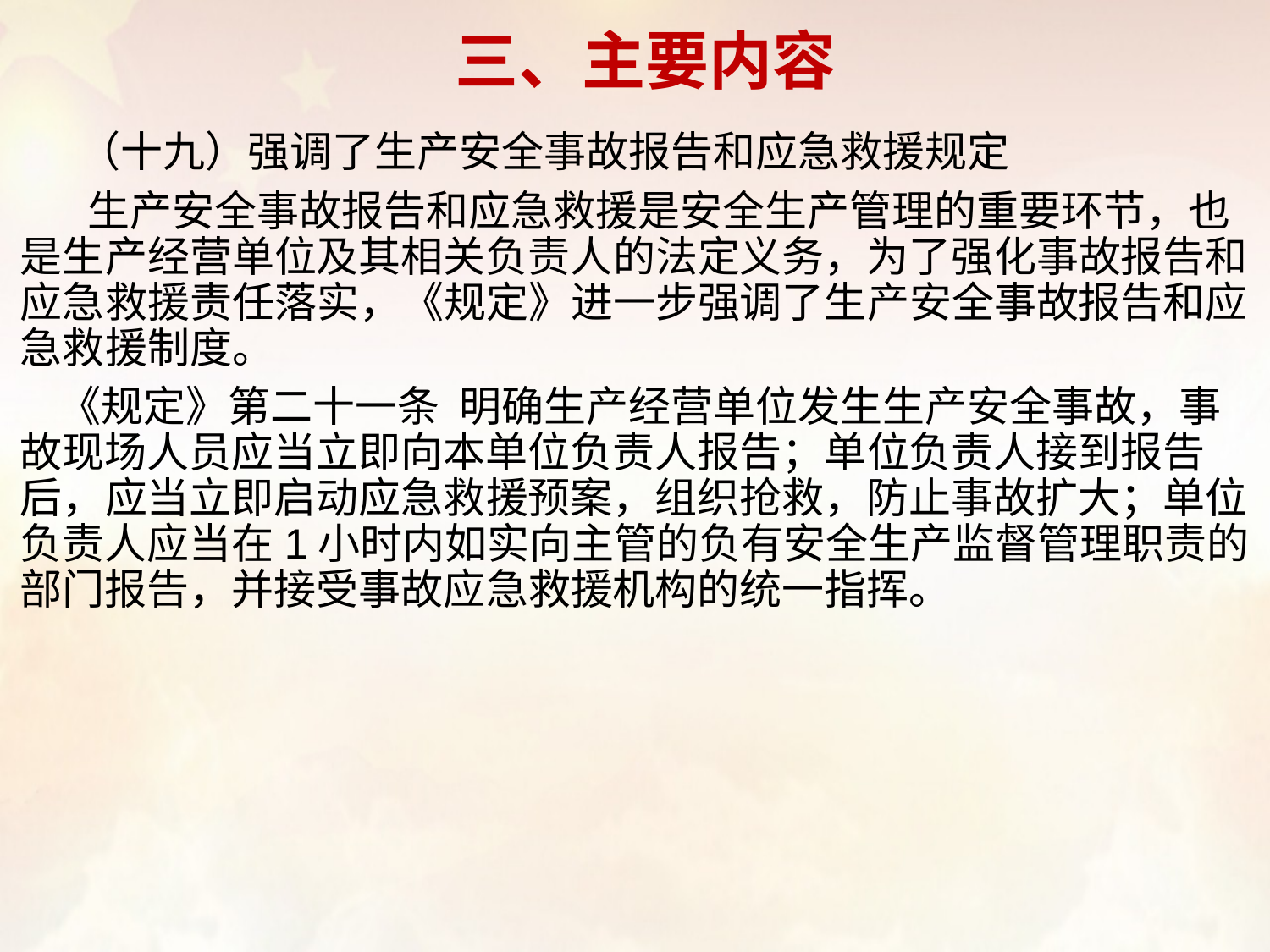

# 三、主要内容
     （十九）强调了生产安全事故报告和应急救援规定
      生产安全事故报告和应急救援是安全生产管理的重要环节，也是生产经营单位及其相关负责人的法定义务，为了强化事故报告和应急救援责任落实，《规定》进一步强调了生产安全事故报告和应急救援制度。
   《规定》第二十一条  明确生产经营单位发生生产安全事故，事故现场人员应当立即向本单位负责人报告；单位负责人接到报告后，应当立即启动应急救援预案，组织抢救，防止事故扩大；单位负责人应当在1小时内如实向主管的负有安全生产监督管理职责的部门报告，并接受事故应急救援机构的统一指挥。